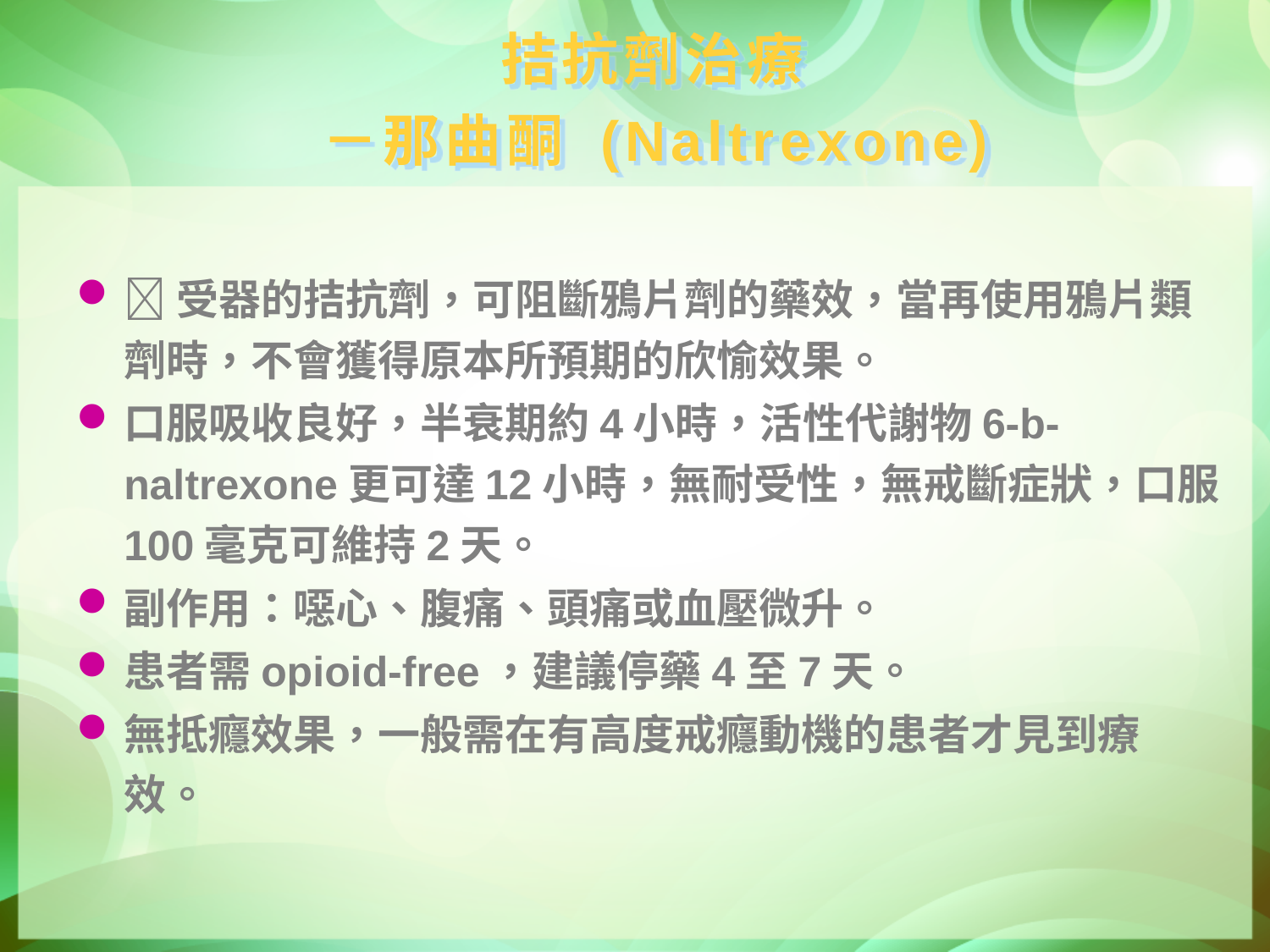

拮抗劑治療
－那曲酮 (Naltrexone)
μ受器的拮抗劑，可阻斷鴉片劑的藥效，當再使用鴉片類劑時，不會獲得原本所預期的欣愉效果。
口服吸收良好，半衰期約4小時，活性代謝物6-b-naltrexone更可達12小時，無耐受性，無戒斷症狀，口服100毫克可維持2天。
副作用：噁心、腹痛、頭痛或血壓微升。
患者需opioid-free，建議停藥4至7天。
無抵癮效果，一般需在有高度戒癮動機的患者才見到療效。